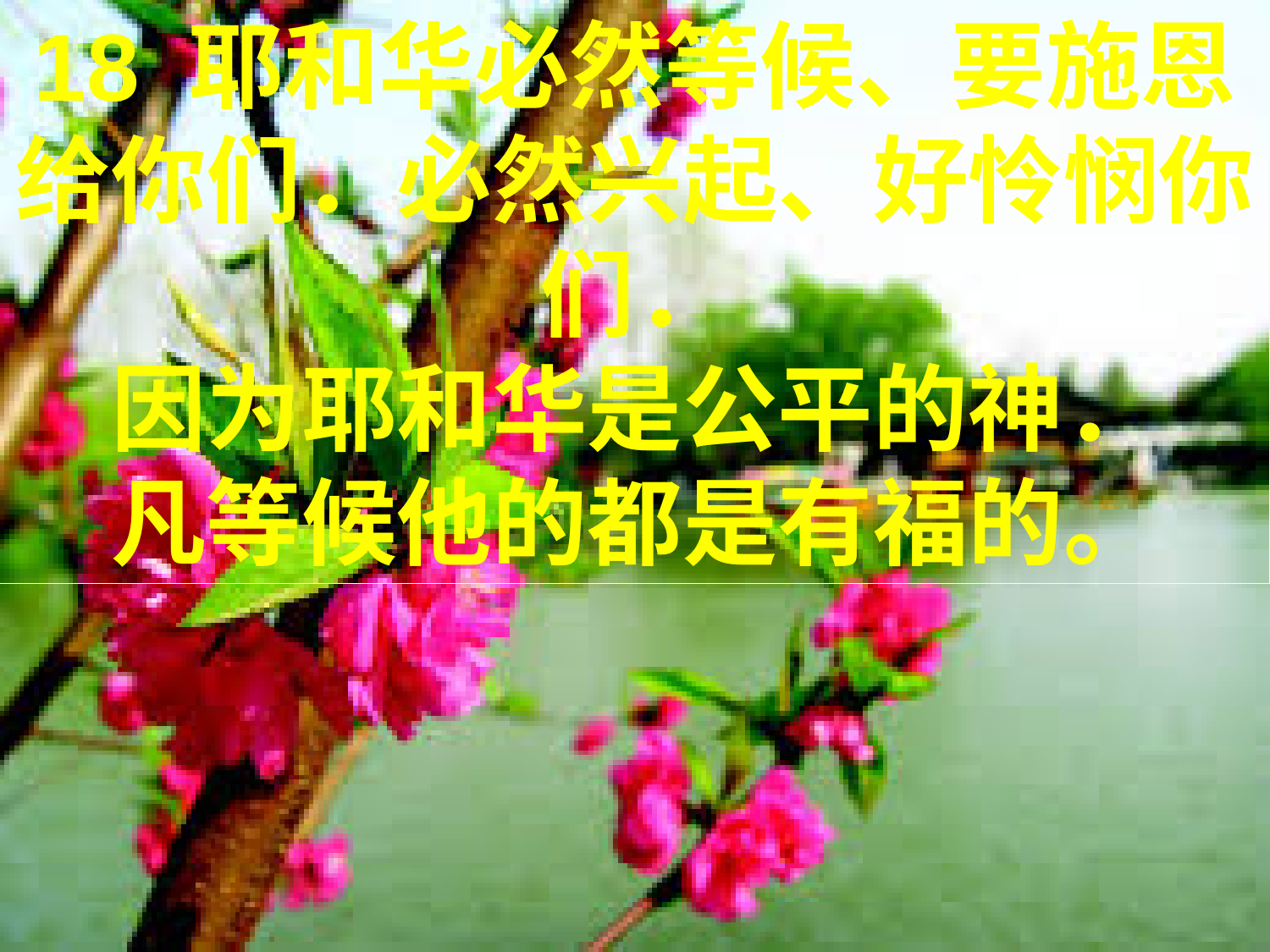

18 耶和华必然等候、要施恩给你们．必然兴起、好怜悯你们．
因为耶和华是公平的神．
凡等候他的都是有福的。